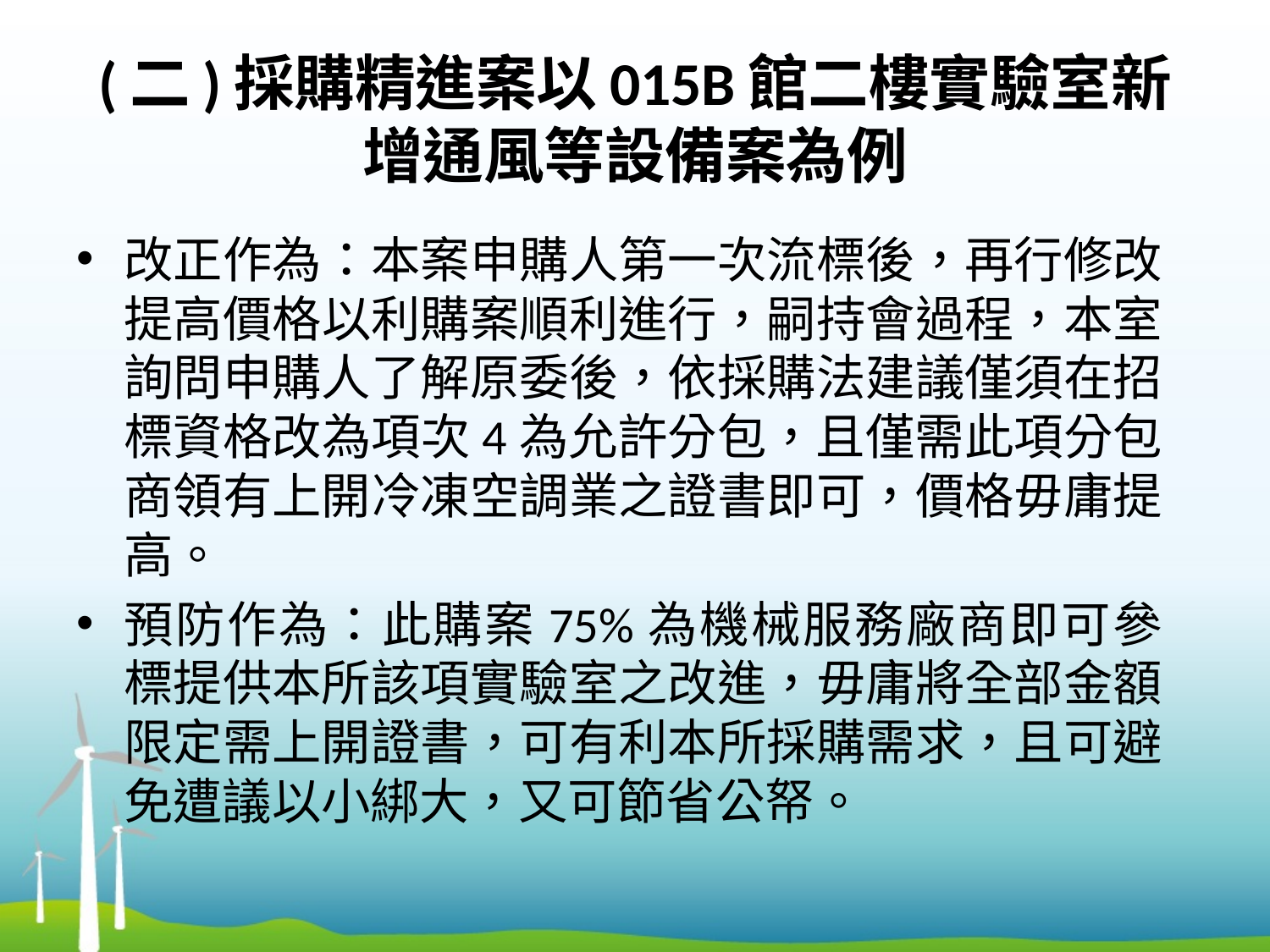

# (二)採購精進案以015B館二樓實驗室新增通風等設備案為例
改正作為：本案申購人第一次流標後，再行修改提高價格以利購案順利進行，嗣持會過程，本室詢問申購人了解原委後，依採購法建議僅須在招標資格改為項次4為允許分包，且僅需此項分包商領有上開冷凍空調業之證書即可，價格毋庸提高。
預防作為：此購案75%為機械服務廠商即可參標提供本所該項實驗室之改進，毋庸將全部金額限定需上開證書，可有利本所採購需求，且可避免遭議以小綁大，又可節省公帑。